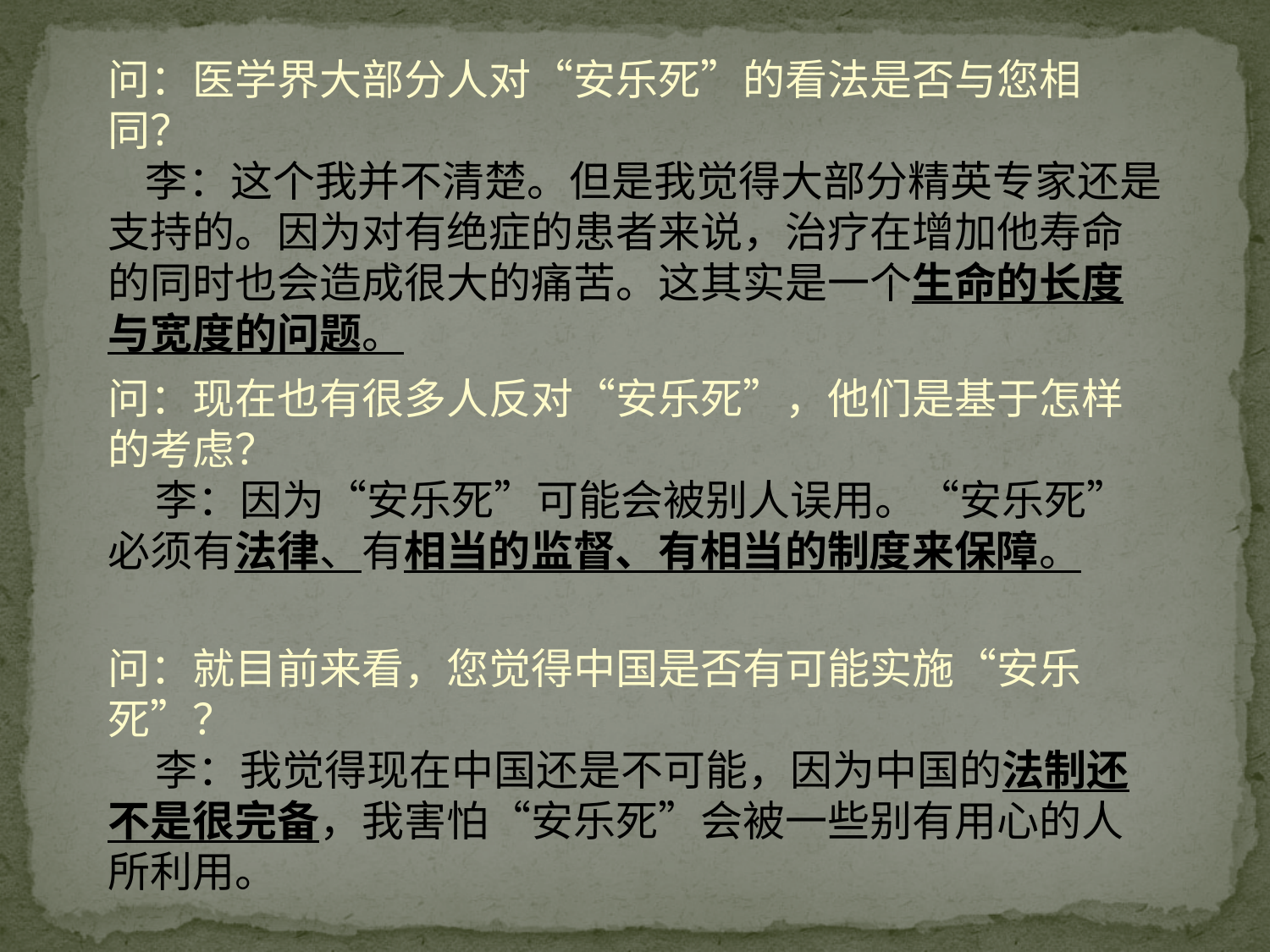

问：医学界大部分人对“安乐死”的看法是否与您相同？
    李：这个我并不清楚。但是我觉得大部分精英专家还是支持的。因为对有绝症的患者来说，治疗在增加他寿命的同时也会造成很大的痛苦。这其实是一个生命的长度与宽度的问题。
问：现在也有很多人反对“安乐死”，他们是基于怎样的考虑？
    李：因为“安乐死”可能会被别人误用。“安乐死”必须有法律、有相当的监督、有相当的制度来保障。
问：就目前来看，您觉得中国是否有可能实施“安乐死”？
    李：我觉得现在中国还是不可能，因为中国的法制还不是很完备，我害怕“安乐死”会被一些别有用心的人所利用。